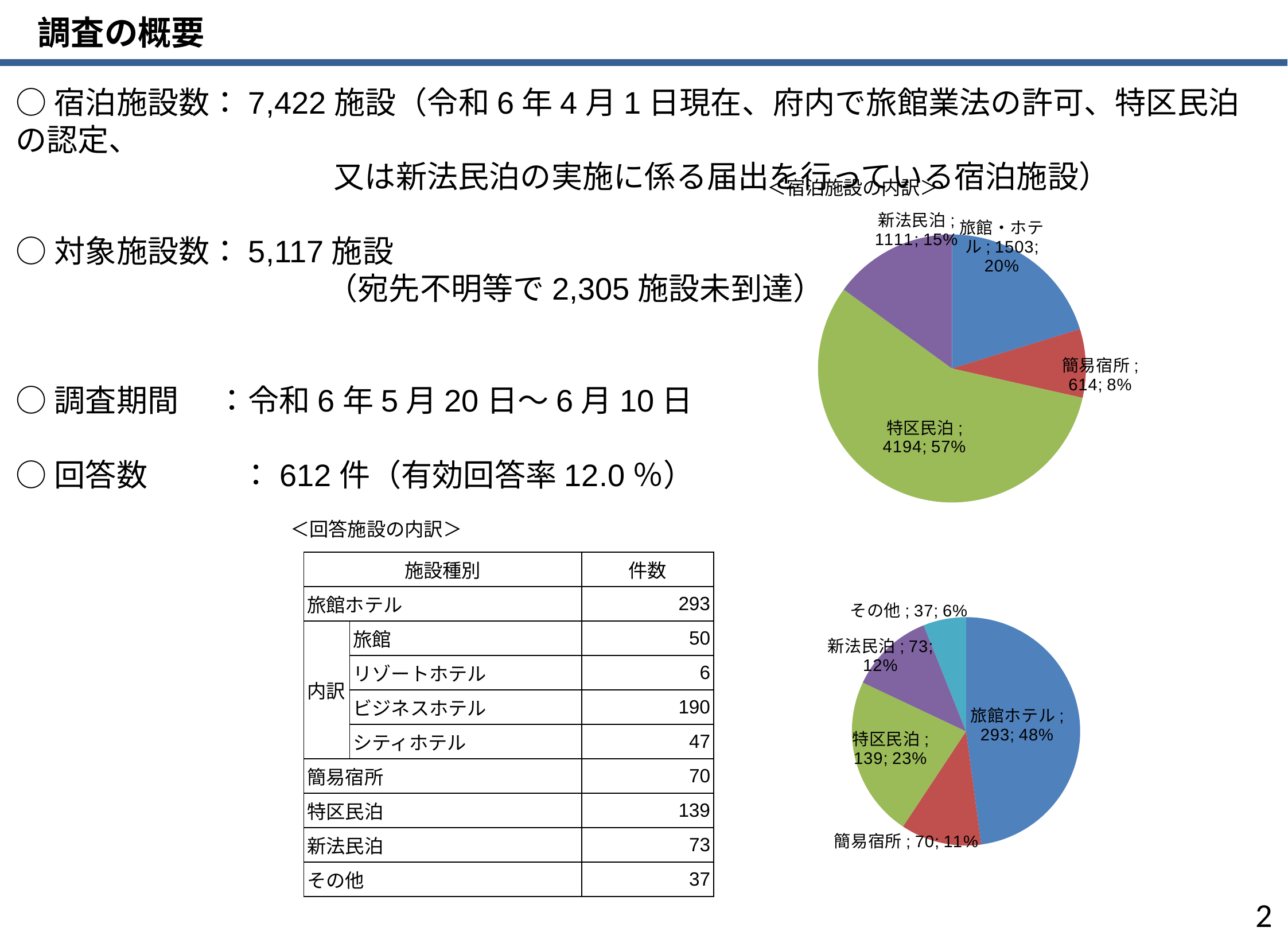

調査の概要

○宿泊施設数：7,422施設（令和6年4月1日現在、府内で旅館業法の許可、特区民泊の認定、
　　　　　　　　　　 又は新法民泊の実施に係る届出を行っている宿泊施設）

○対象施設数：5,117施設
　　　　　　　　　　（宛先不明等で2,305施設未到達）

○調査期間　 ：令和6年5月20日～6月10日

○回答数　　　：612件（有効回答率12.0％）
＜宿泊施設の内訳＞

### Chart

| Category |  |
|---|---|
| 旅館・ホテル | 1503.0 |
| 簡易宿所 | 614.0 |
| 特区民泊 | 4194.0 |
| 新法民泊 | 1111.0 |
＜回答施設の内訳＞

### Chart

| Category |  |
|---|---|
| 旅館ホテル | 293.0 |
| 簡易宿所 | 70.0 |
| 特区民泊 | 139.0 |
| 新法民泊 | 73.0 |
| その他 | 37.0 |
| 施設種別 |  | 件数 |
| --- | --- | --- |
| 旅館ホテル |  | 293 |
| 内訳 | 旅館 | 50 |
|  | リゾートホテル | 6 |
|  | ビジネスホテル | 190 |
|  | シティホテル | 47 |
| 簡易宿所 |  | 70 |
| 特区民泊 |  | 139 |
| 新法民泊 |  | 73 |
| その他 |  | 37 |
2